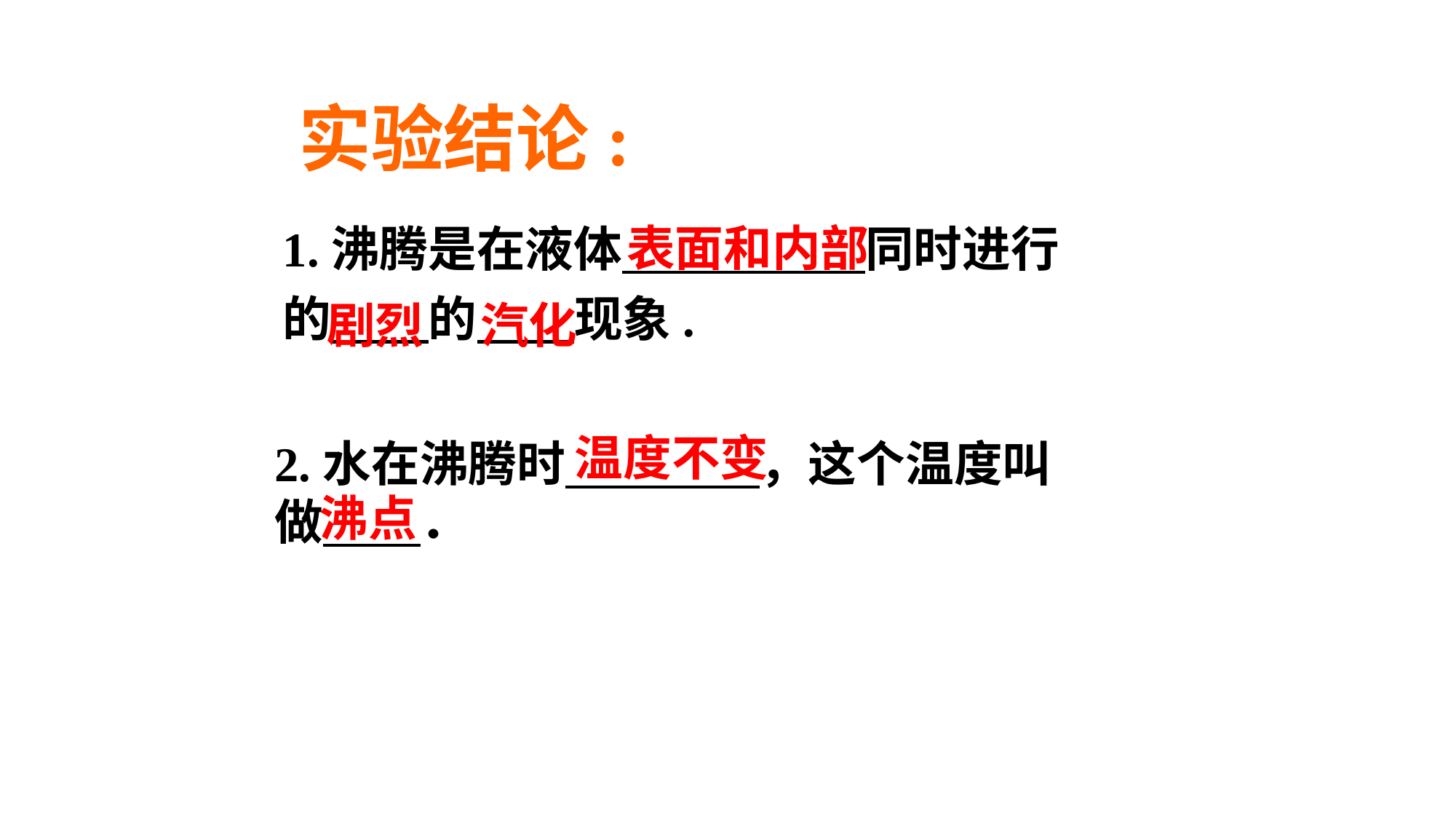

实验结论:
表面和内部
1.沸腾是在液体　　　　　同时进行
的　　的　　现象.
剧烈
汽化
温度不变
2.水在沸腾时　　　　，这个温度叫做　　．
沸点